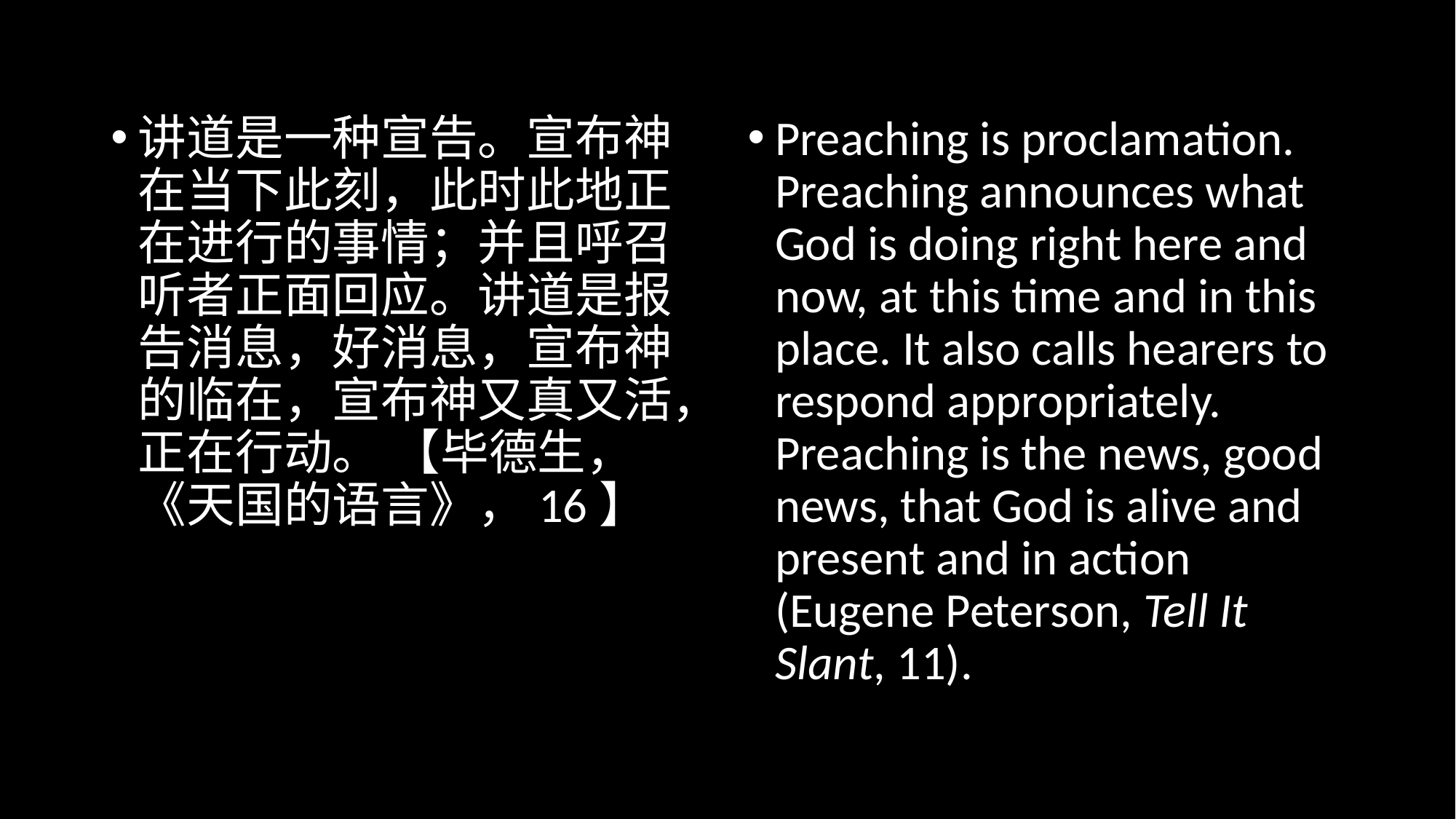

讲道是一种宣告。宣布神在当下此刻，此时此地正在进行的事情；并且呼召听者正面回应。讲道是报告消息，好消息，宣布神的临在，宣布神又真又活，正在行动。 【毕德生，《天国的语言》，16】
Preaching is proclamation. Preaching announces what God is doing right here and now, at this time and in this place. It also calls hearers to respond appropriately. Preaching is the news, good news, that God is alive and present and in action  (Eugene Peterson, Tell It Slant, 11).